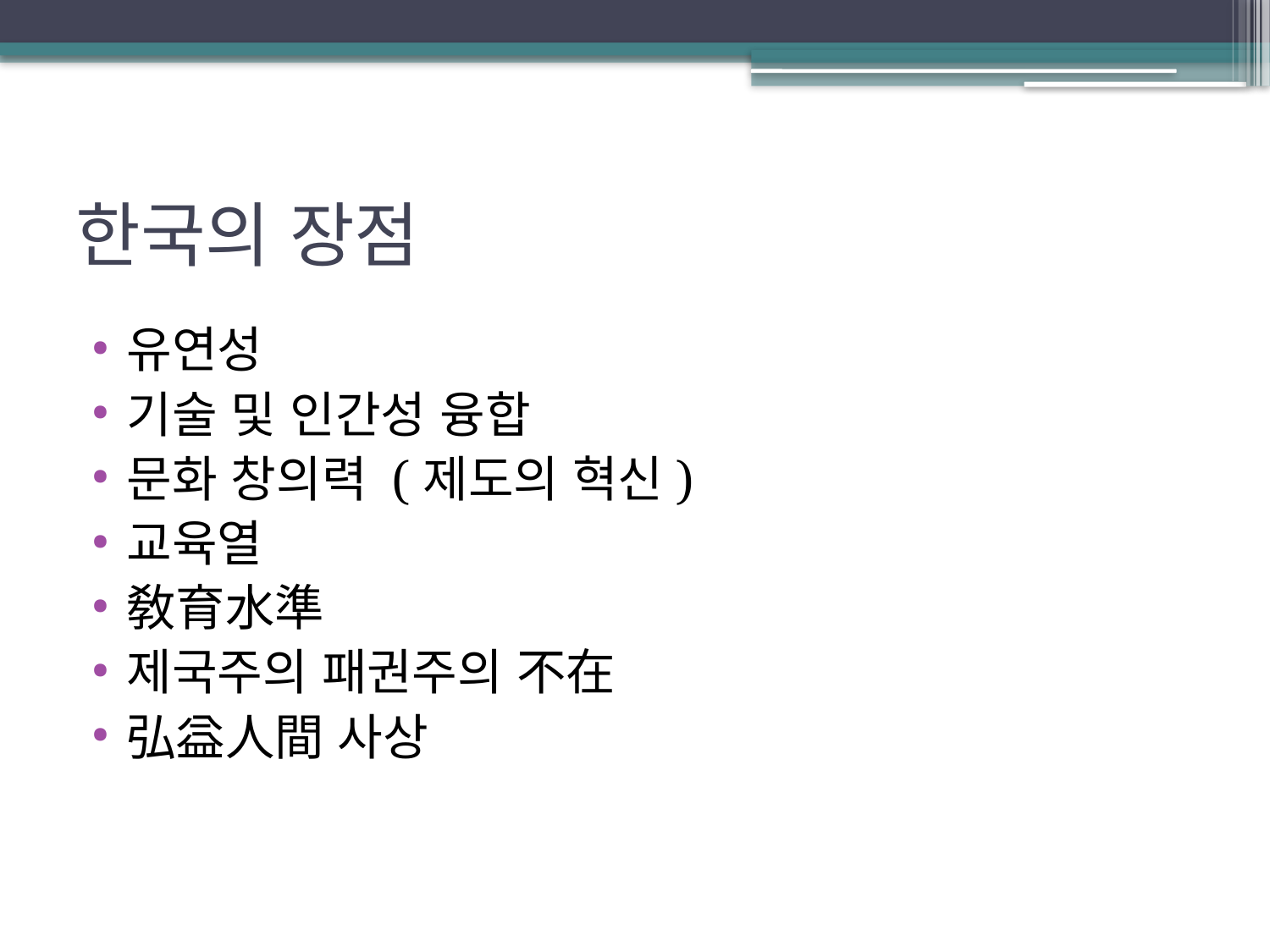

# 한국의 장점
유연성
기술 및 인간성 융합
문화 창의력 (제도의 혁신)
교육열
敎育水準
제국주의 패권주의 不在
弘益人間 사상